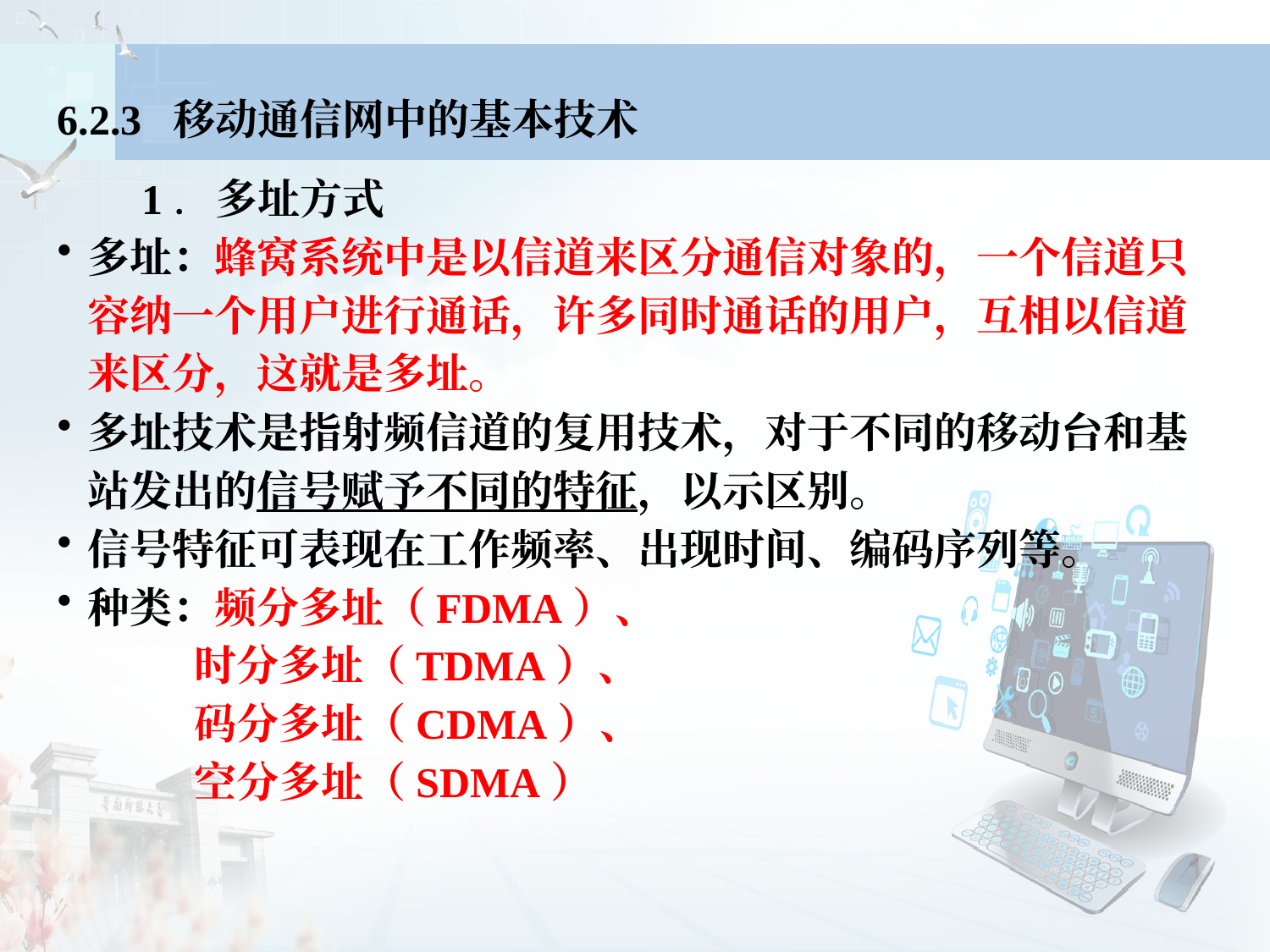

6.2.3  移动通信网中的基本技术
        1．多址方式
多址：蜂窝系统中是以信道来区分通信对象的，一个信道只容纳一个用户进行通话，许多同时通话的用户，互相以信道来区分，这就是多址。
多址技术是指射频信道的复用技术，对于不同的移动台和基站发出的信号赋予不同的特征，以示区别。
信号特征可表现在工作频率、出现时间、编码序列等。
种类：频分多址（FDMA）、
            时分多址（TDMA）、
            码分多址（CDMA）、
            空分多址（SDMA）